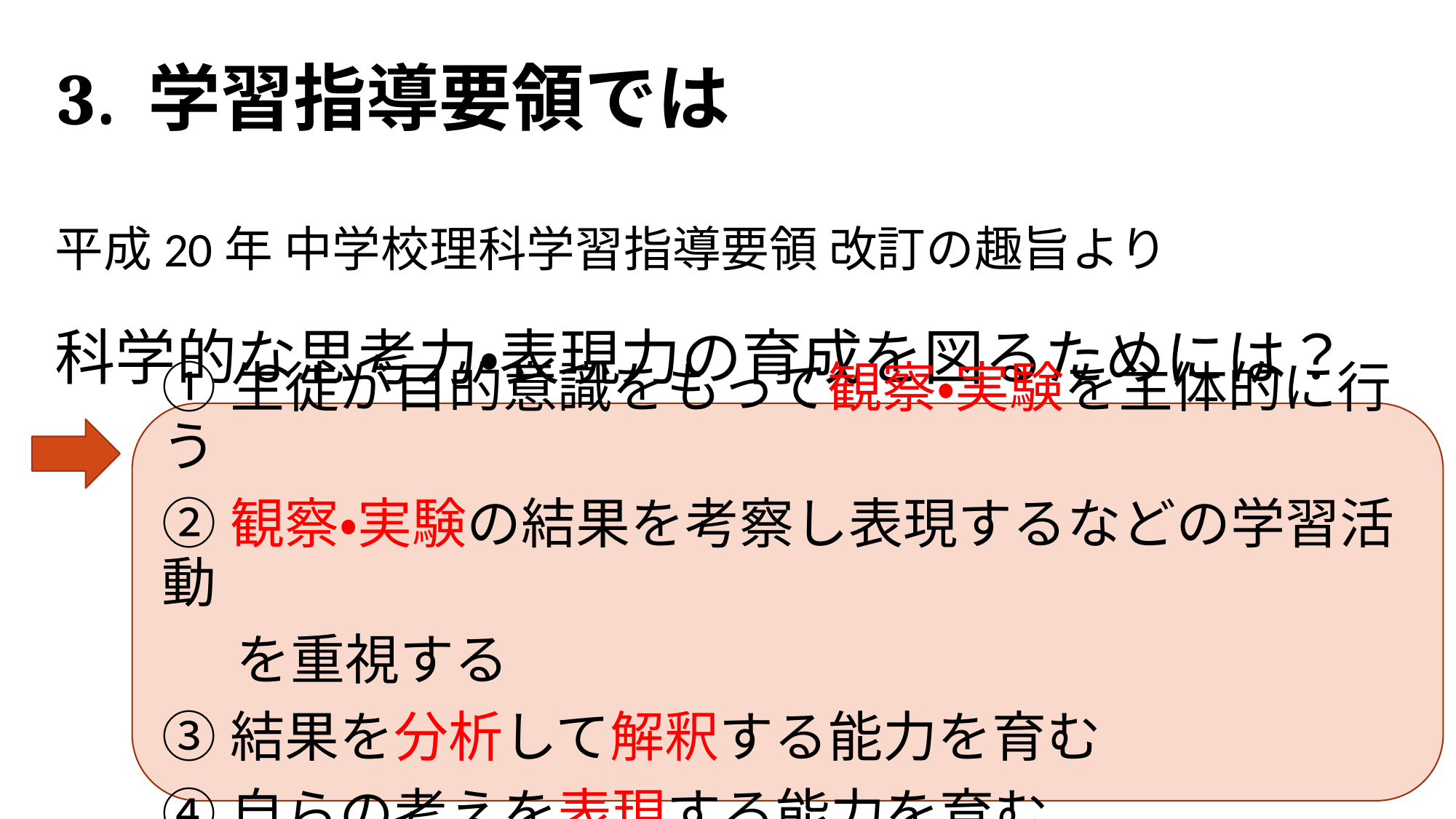

# 3. 学習指導要領では
平成20年 中学校理科学習指導要領 改訂の趣旨より

科学的な思考力・表現力の育成を図るためには？

①生徒が目的意識をもって観察・実験を主体的に行う
②観察・実験の結果を考察し表現するなどの学習活動
     を重視する
③結果を分析して解釈する能力を育む
④自らの考えを表現する能力を育む